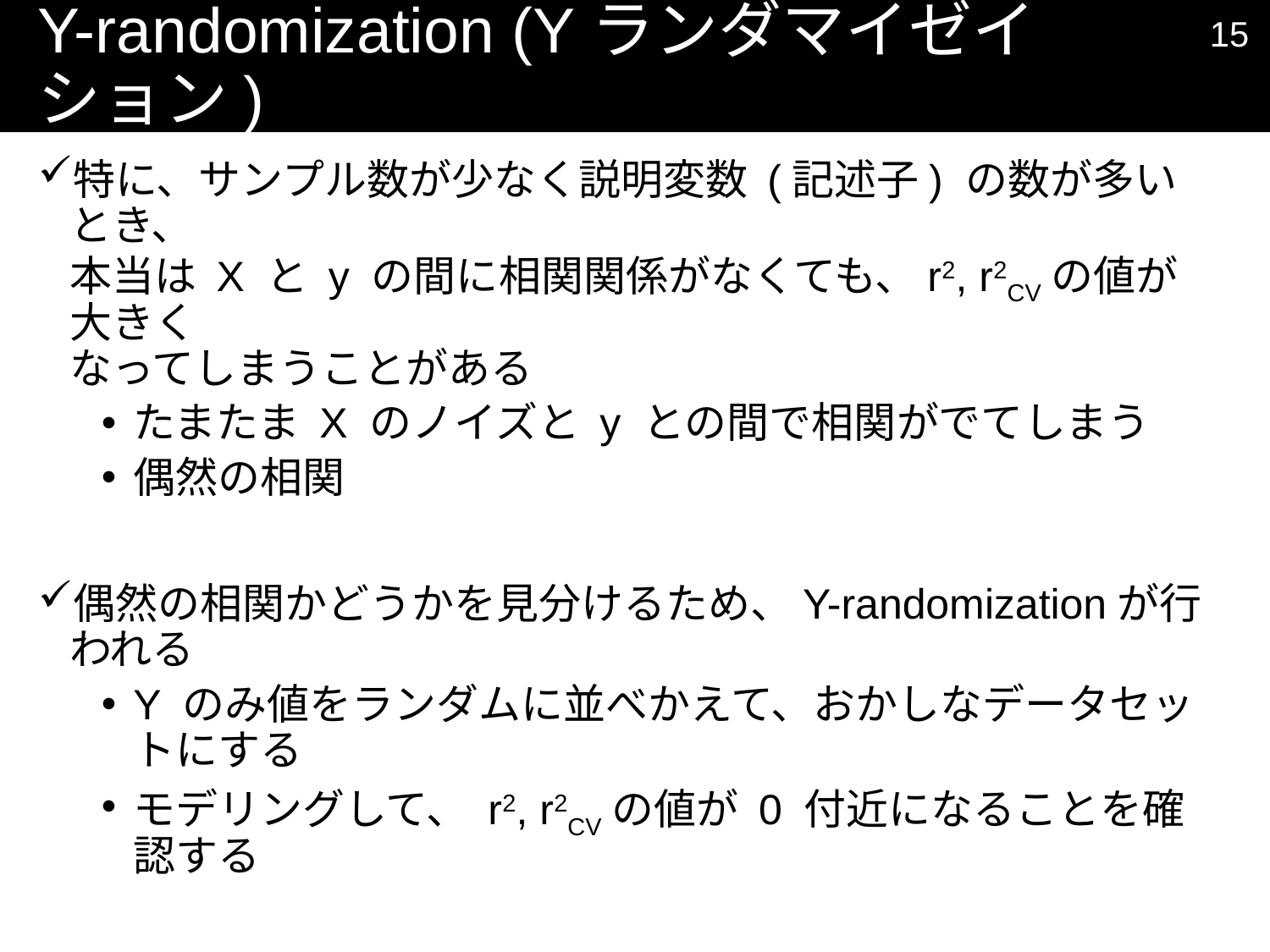

15
# Y-randomization (Yランダマイゼイション)
特に、サンプル数が少なく説明変数 (記述子) の数が多いとき、
本当は X と y の間に相関関係がなくても、r2, r2CVの値が大きく
なってしまうことがある
たまたま X のノイズと y との間で相関がでてしまう
偶然の相関

偶然の相関かどうかを見分けるため、Y-randomizationが行われる
Y のみ値をランダムに並べかえて、おかしなデータセットにする
モデリングして、 r2, r2CVの値が 0 付近になることを確認する